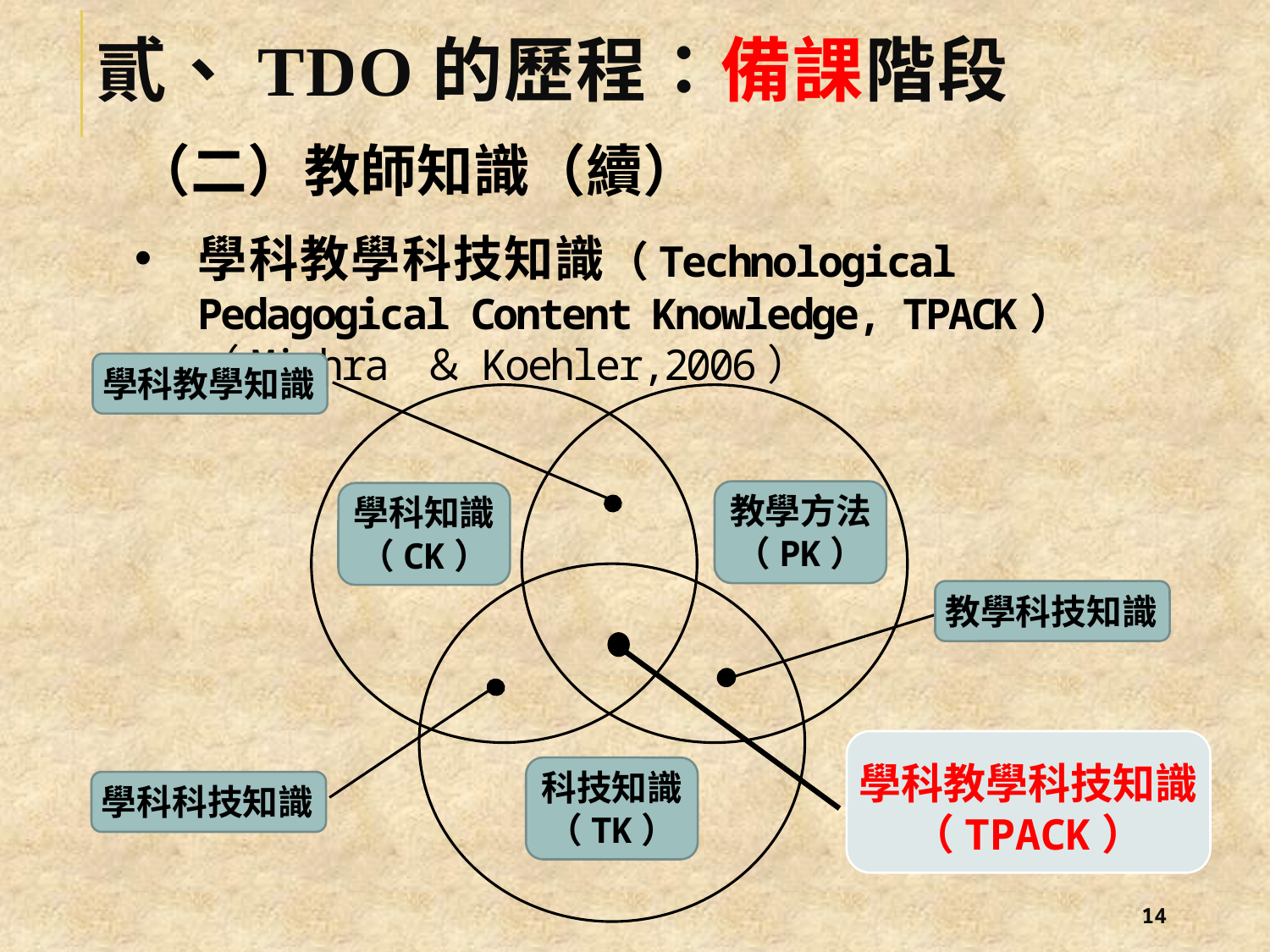

# 貳、TDO的歷程：備課階段
（二）教師知識（續）
學科教學科技知識（Technological Pedagogical Content Knowledge, TPACK）（Mishra ＆ Koehler,2006）

學科教學知識

教學方法
（PK）

學科知識
（CK）

教學科技知識

學科教學科技知識
（TPACK）

科技知識
（TK）

學科科技知識
14